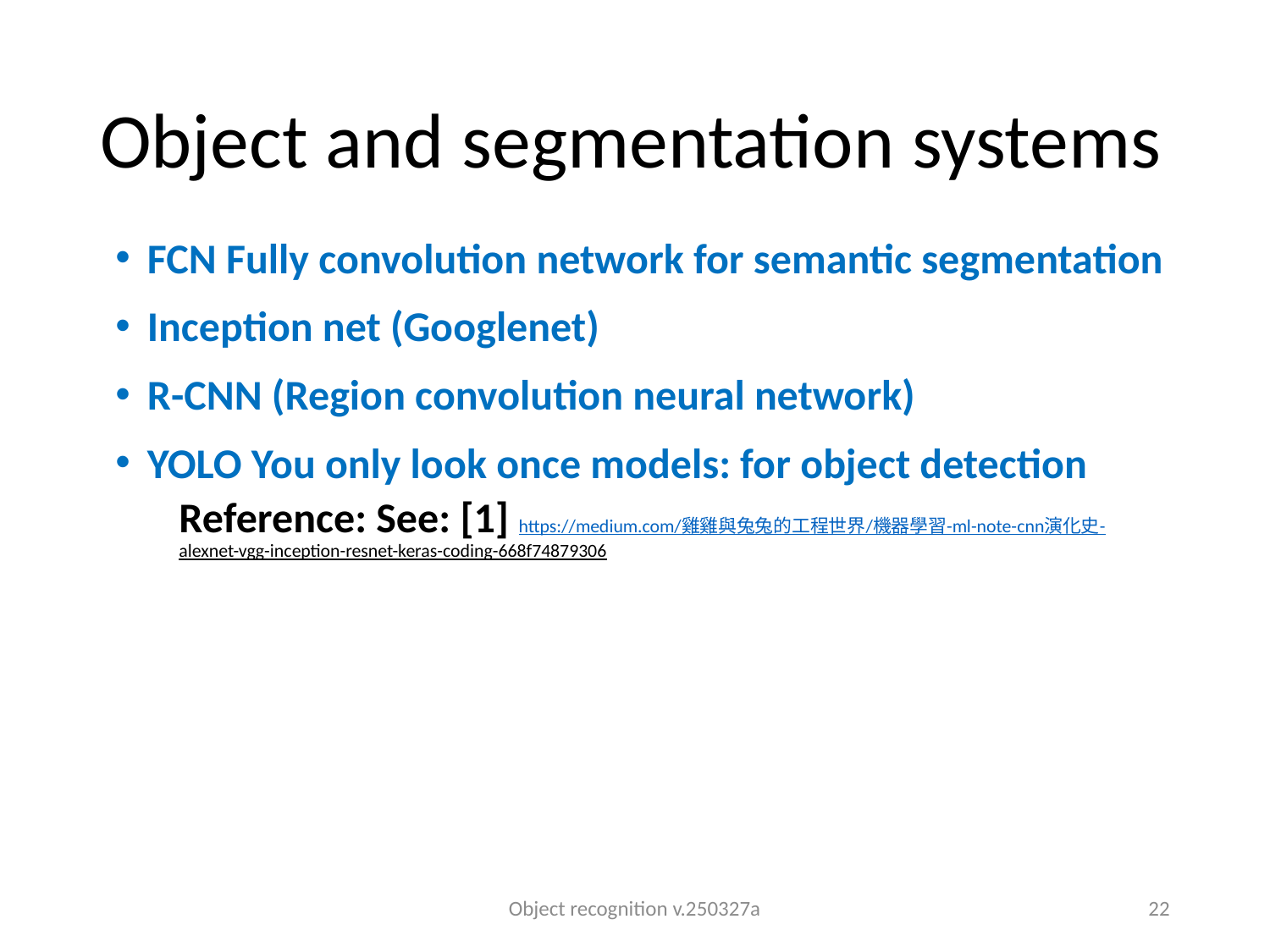

# Object and segmentation systems
FCN Fully convolution network for semantic segmentation
Inception net (Googlenet)
R-CNN (Region convolution neural network)
YOLO You only look once models: for object detection
Reference: See: [1] https://medium.com/雞雞與兔兔的工程世界/機器學習-ml-note-cnn演化史-alexnet-vgg-inception-resnet-keras-coding-668f74879306

Object recognition v.250327a
22